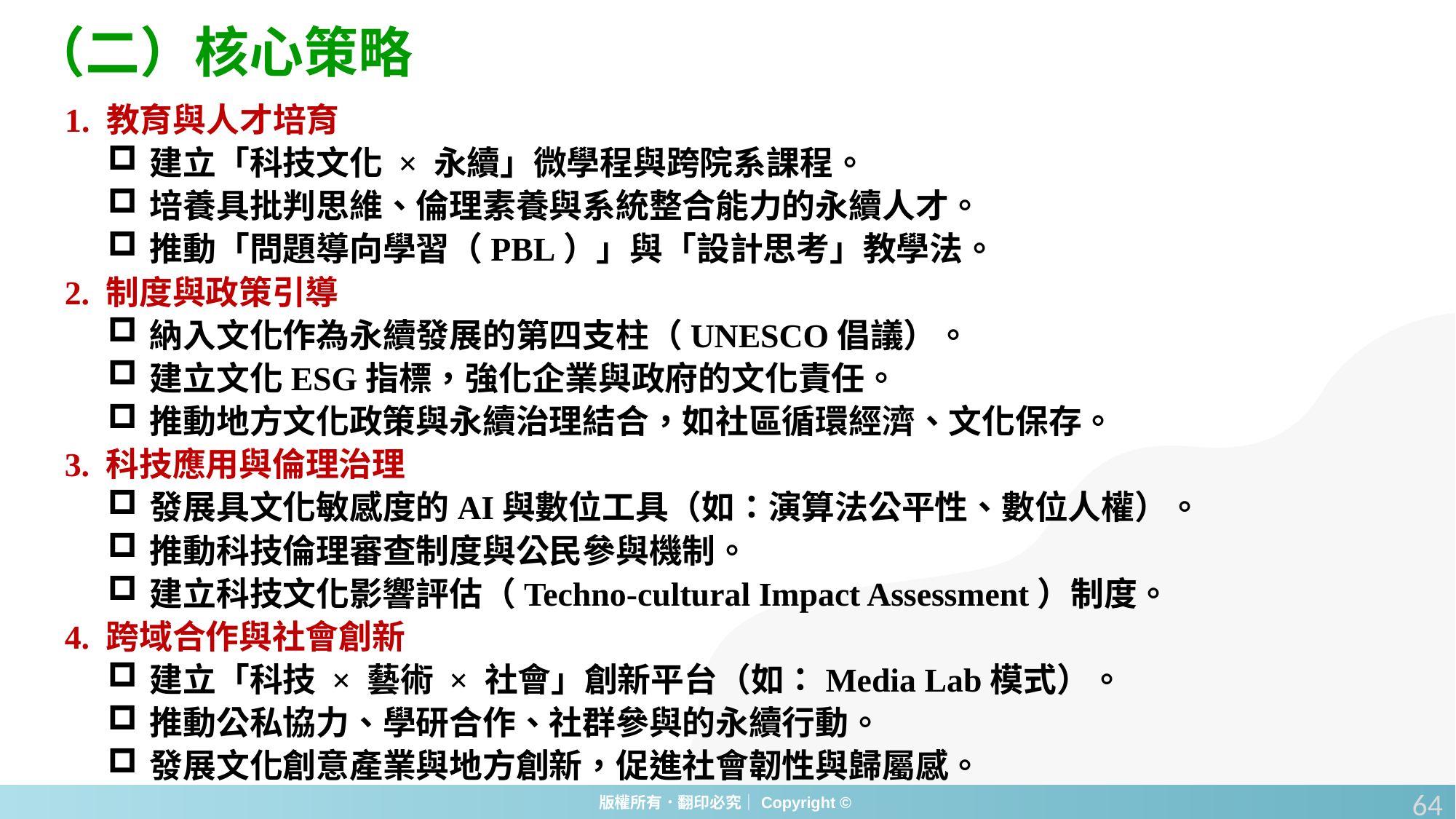

（二）核心策略
1. 教育與人才培育
建立「科技文化 × 永續」微學程與跨院系課程。
培養具批判思維、倫理素養與系統整合能力的永續人才。
推動「問題導向學習（PBL）」與「設計思考」教學法。
2. 制度與政策引導
納入文化作為永續發展的第四支柱（UNESCO倡議）。
建立文化ESG指標，強化企業與政府的文化責任。
推動地方文化政策與永續治理結合，如社區循環經濟、文化保存。
3. 科技應用與倫理治理
發展具文化敏感度的AI與數位工具（如：演算法公平性、數位人權）。
推動科技倫理審查制度與公民參與機制。
建立科技文化影響評估（Techno-cultural Impact Assessment）制度。
4. 跨域合作與社會創新
建立「科技 × 藝術 × 社會」創新平台（如：Media Lab模式）。
推動公私協力、學研合作、社群參與的永續行動。
發展文化創意產業與地方創新，促進社會韌性與歸屬感。
64